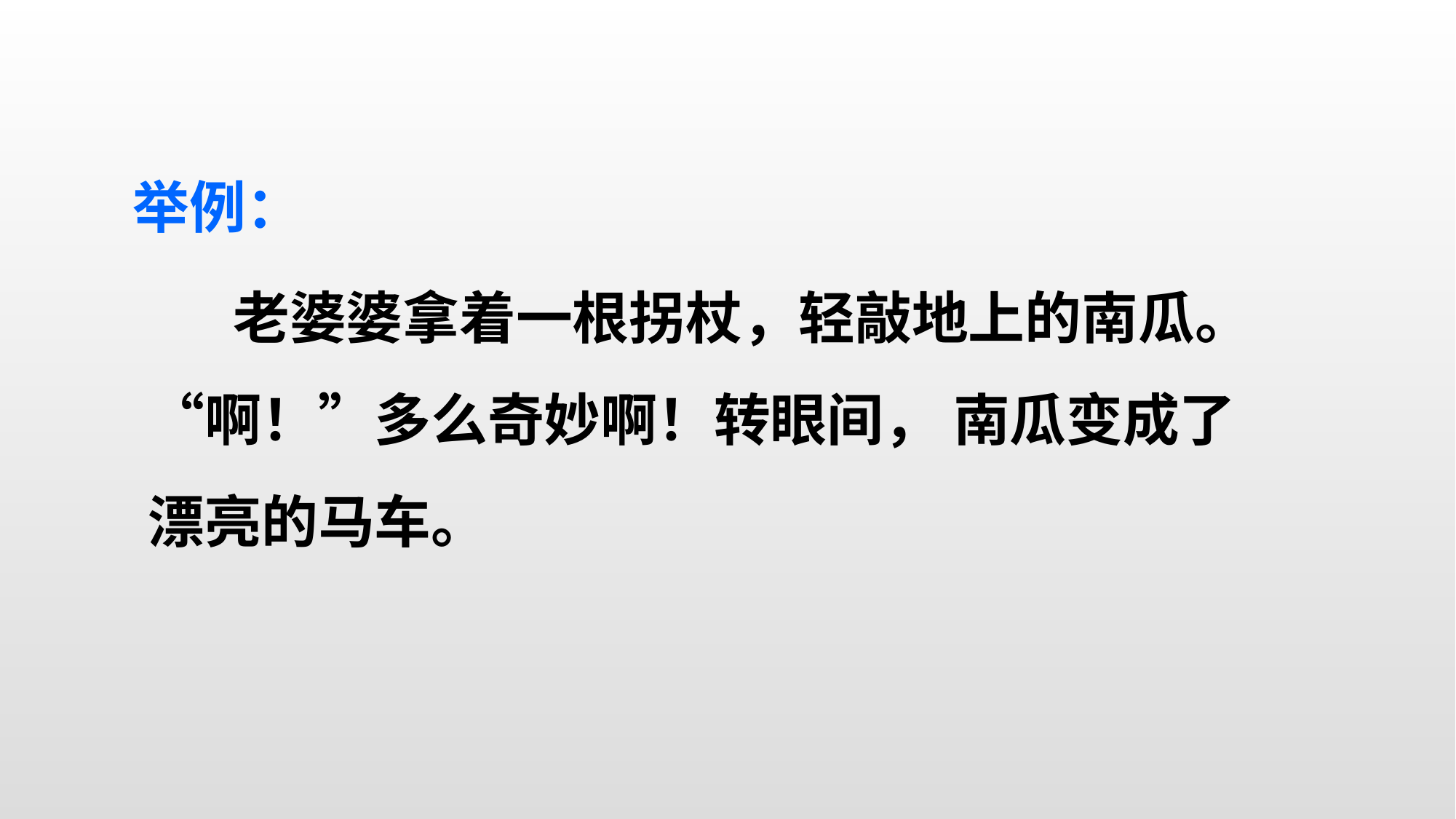

举例：
老婆婆拿着一根拐杖，轻敲地上的南瓜。“啊！”多么奇妙啊！转眼间， 南瓜变成了漂亮的马车。